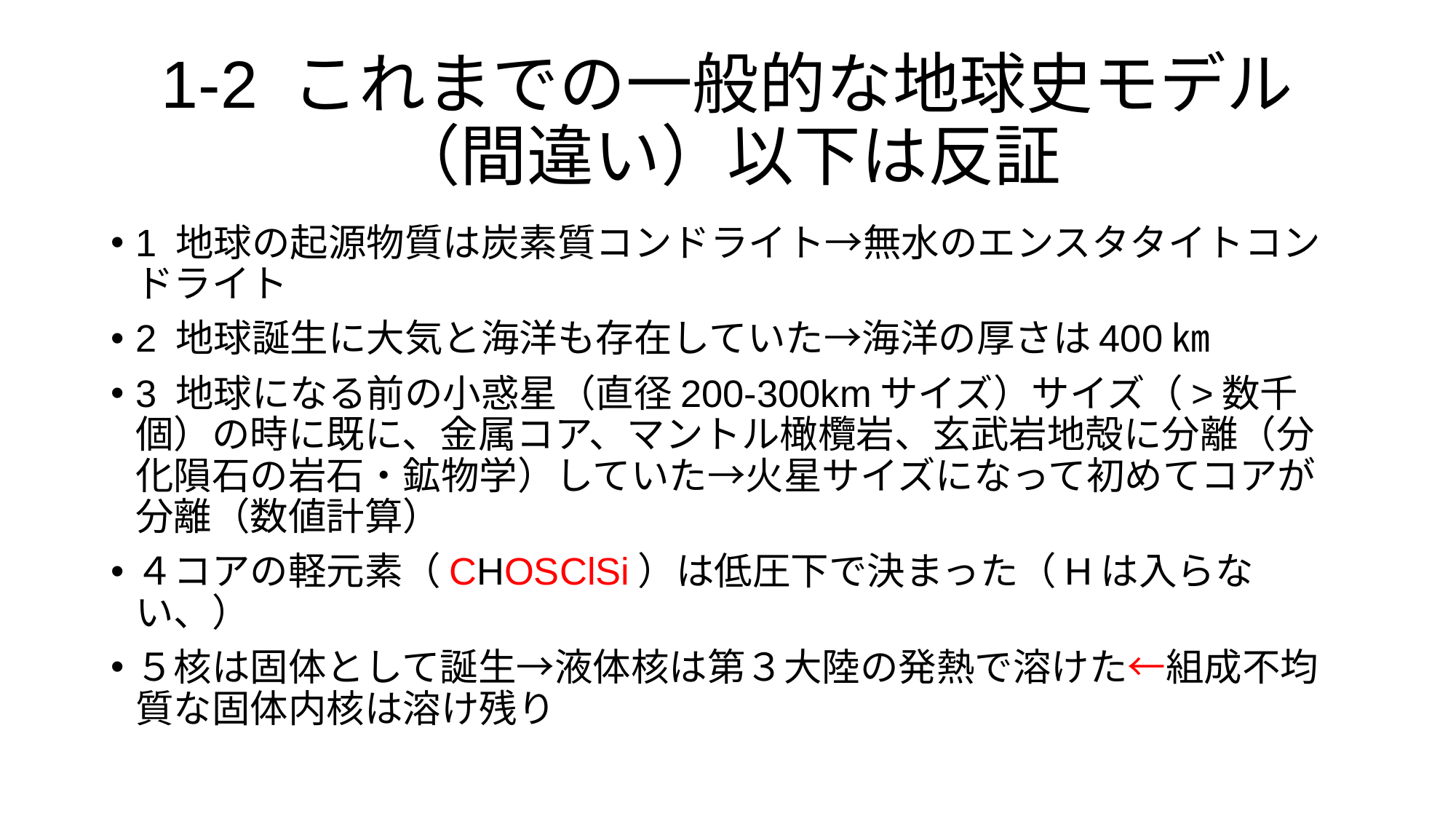

# 1-2 これまでの一般的な地球史モデル（間違い）以下は反証
1 地球の起源物質は炭素質コンドライト→無水のエンスタタイトコンドライト
2 地球誕生に大気と海洋も存在していた→海洋の厚さは400㎞
3 地球になる前の小惑星（直径200-300kmサイズ）サイズ（>数千個）の時に既に、金属コア、マントル橄欖岩、玄武岩地殻に分離（分化隕石の岩石・鉱物学）していた→火星サイズになって初めてコアが分離（数値計算）
４コアの軽元素（CHOSClSi）は低圧下で決まった（Hは入らない、）
５核は固体として誕生→液体核は第３大陸の発熱で溶けた←組成不均質な固体内核は溶け残り